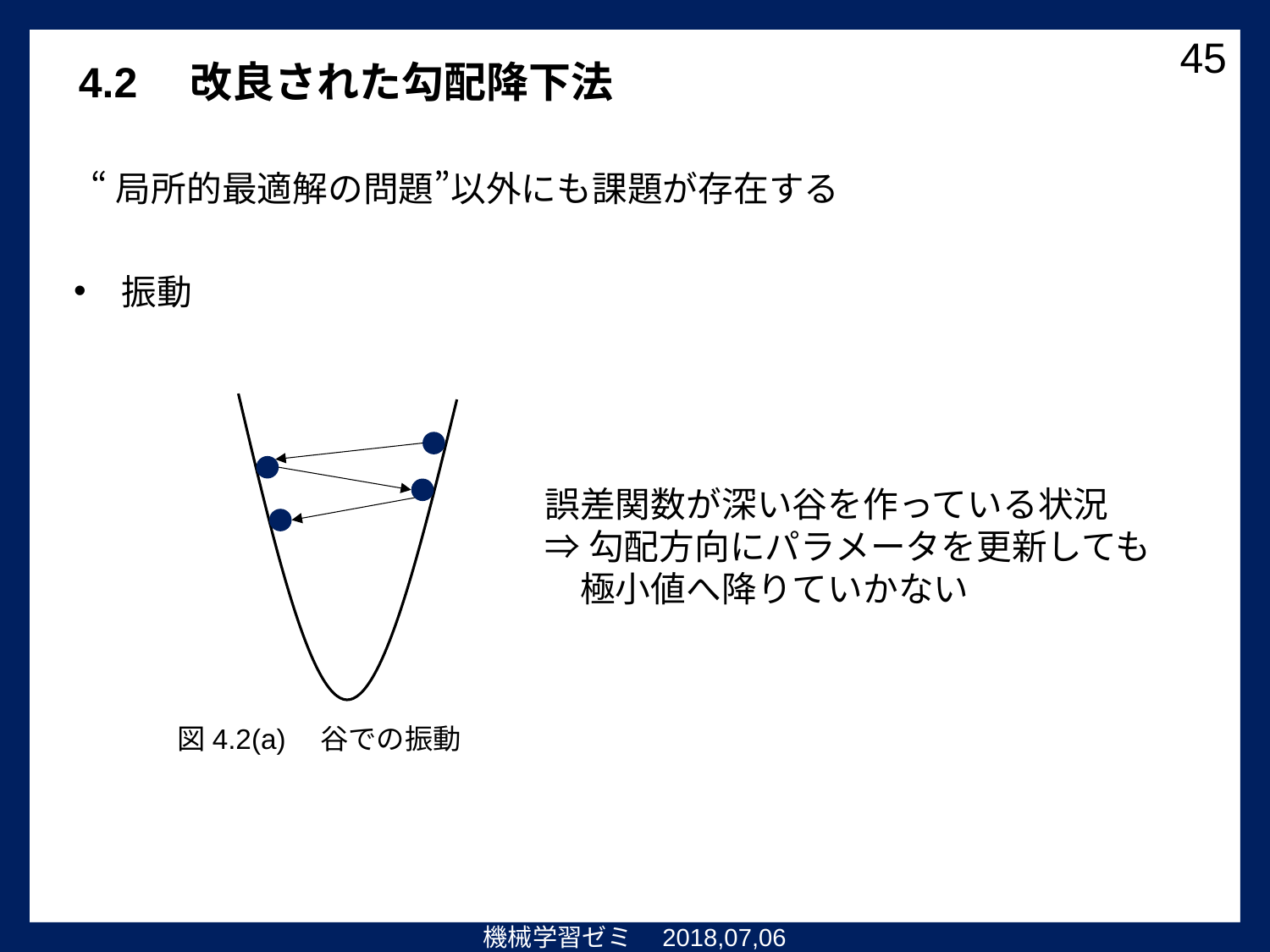

45
4.2　改良された勾配降下法
“局所的最適解の問題”以外にも課題が存在する
振動

誤差関数が深い谷を作っている状況
⇒勾配方向にパラメータを更新しても
　極小値へ降りていかない

図4.2(a)　谷での振動